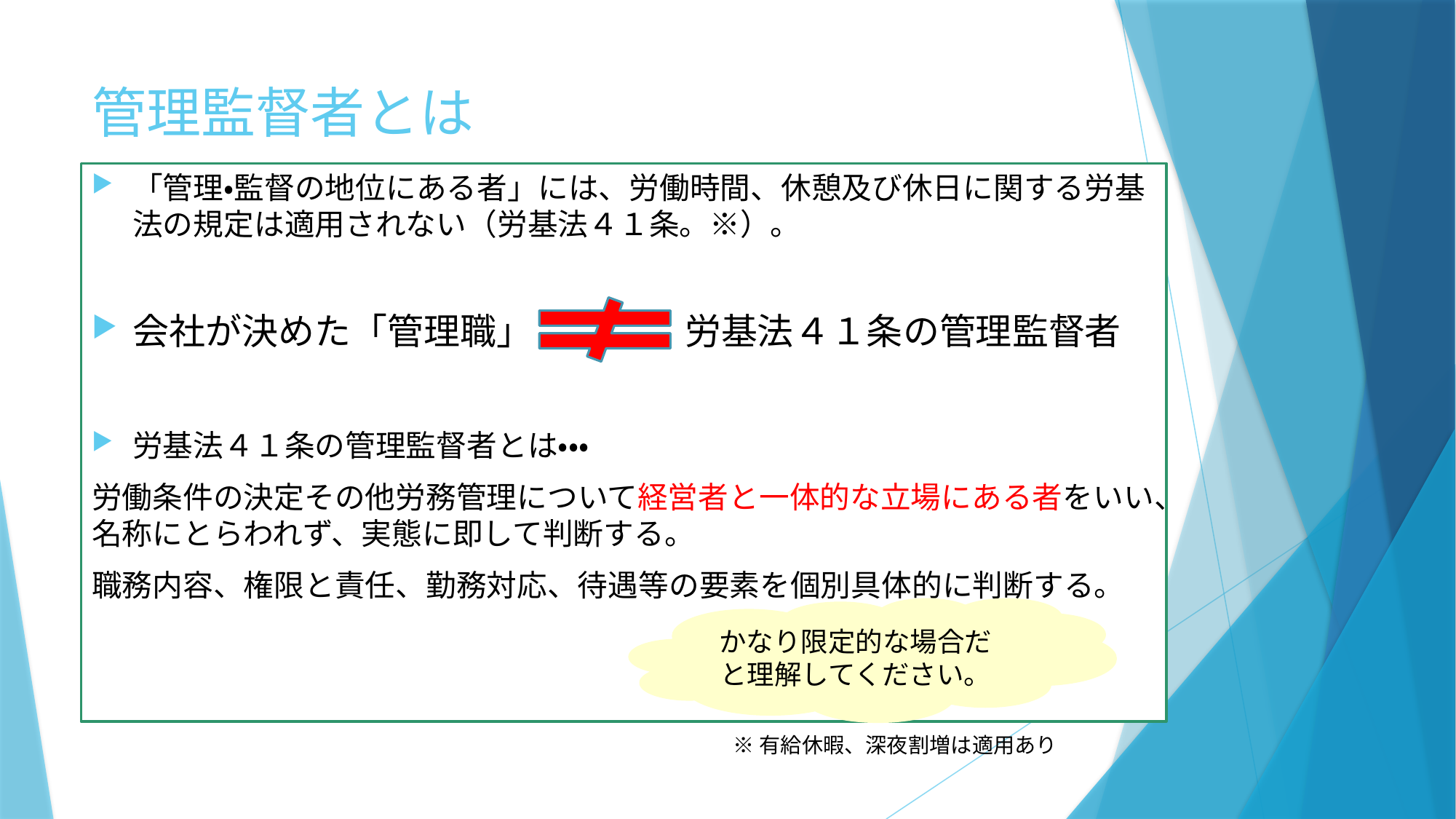

# 管理監督者とは
「管理・監督の地位にある者」には、労働時間、休憩及び休日に関する労基法の規定は適用されない（労基法４１条。※）。

会社が決めた「管理職」　　　　　労基法４１条の管理監督者

労基法４１条の管理監督者とは・・・
労働条件の決定その他労務管理について経営者と一体的な立場にある者をいい、名称にとらわれず、実態に即して判断する。
職務内容、権限と責任、勤務対応、待遇等の要素を個別具体的に判断する。

かなり限定的な場合だと理解してください。
※有給休暇、深夜割増は適用あり